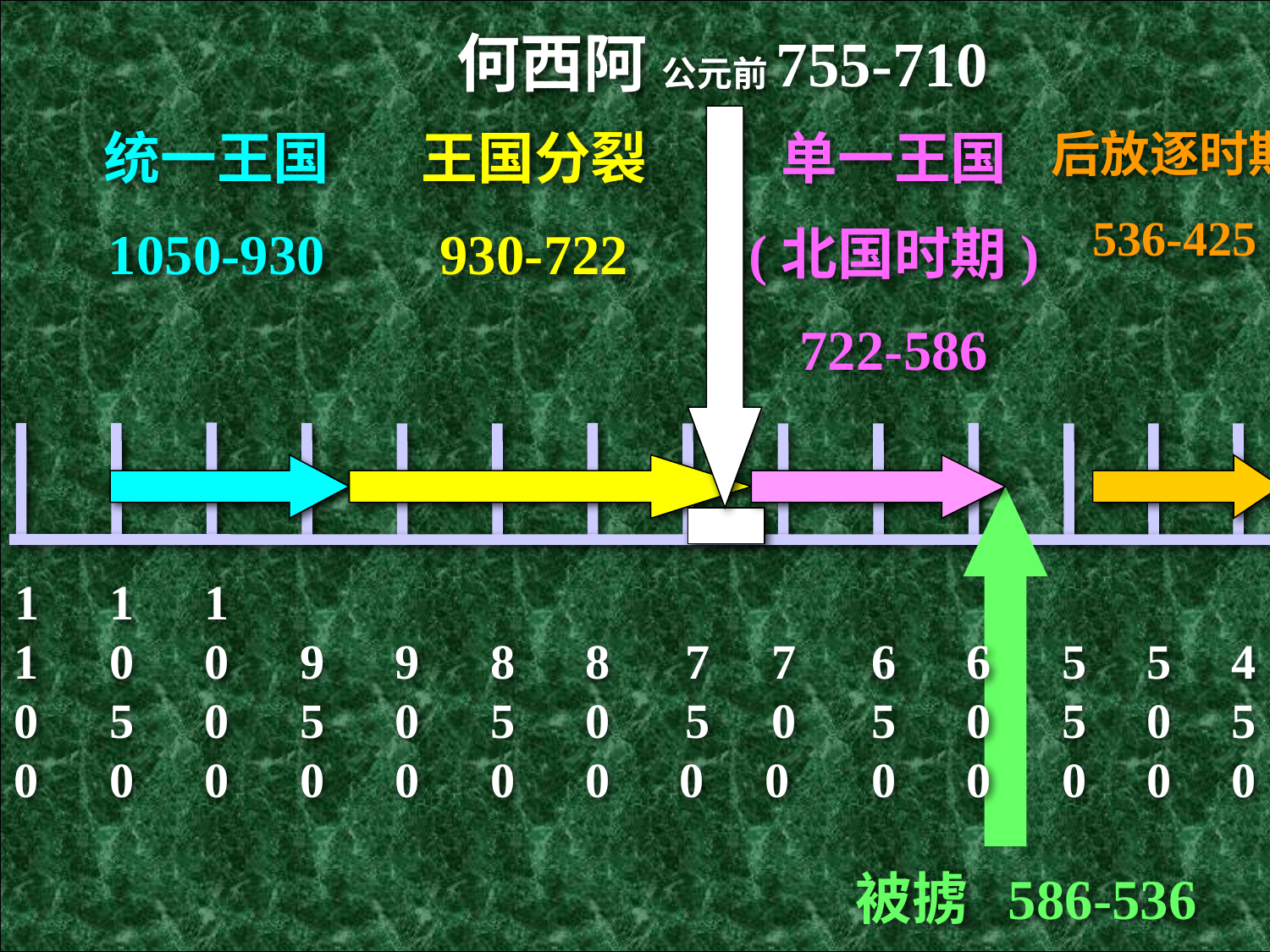

何西阿 公元前755-710

统一王国
1050-930
王国分裂
930-722
单一王国
(北国时期)
722-586
后放逐时期
536-425

1100
1050
1000
 950
 900
 850
 800
   7 5 0
   7 0 0
 650
 600
 550
 500
 450
被掳  586-536